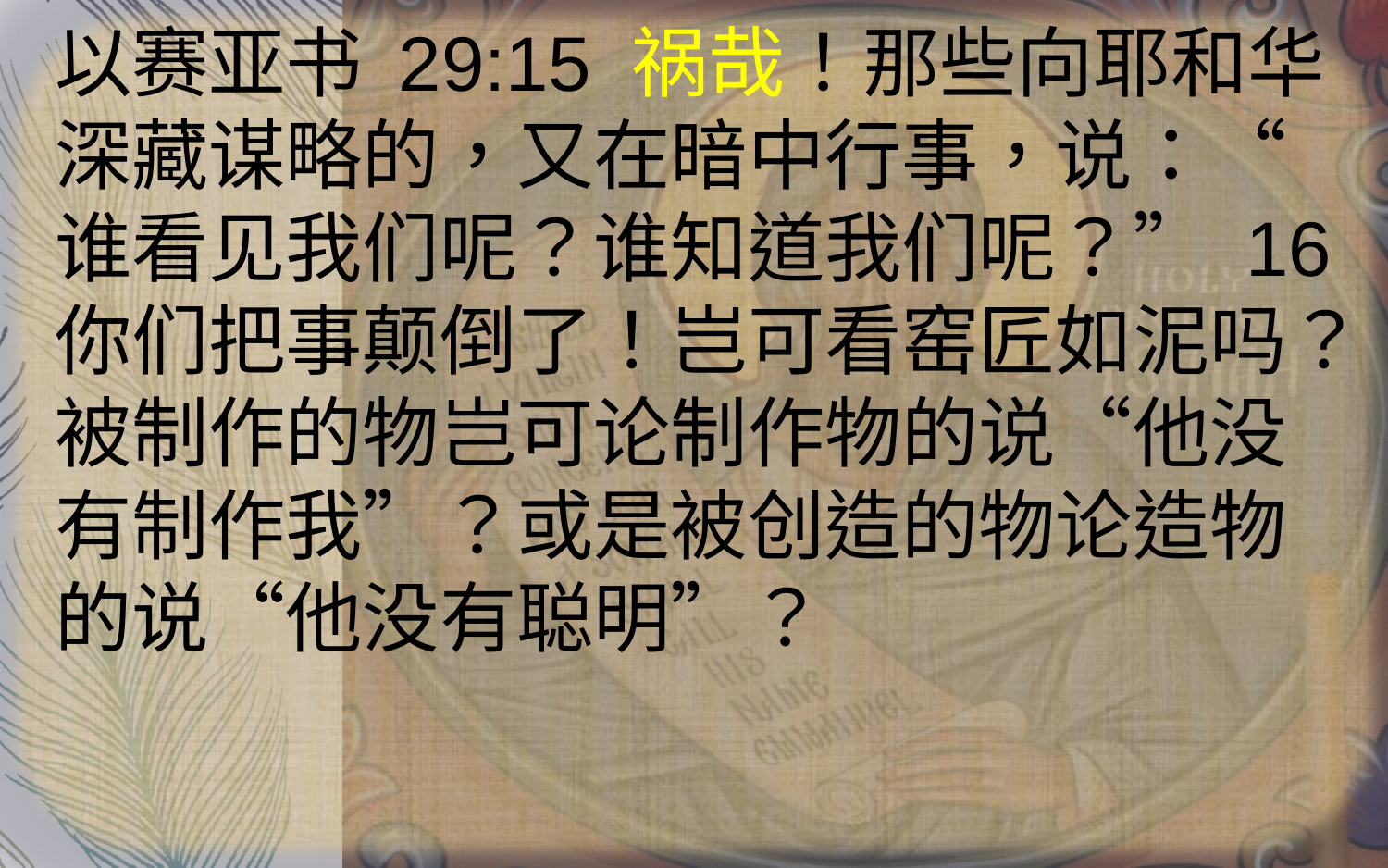

以赛亚书 29:15 祸哉！那些向耶和华深藏谋略的，又在暗中行事，说：“谁看见我们呢？谁知道我们呢？” 16 你们把事颠倒了！岂可看窑匠如泥吗？被制作的物岂可论制作物的说“他没有制作我”？或是被创造的物论造物的说“他没有聪明”？